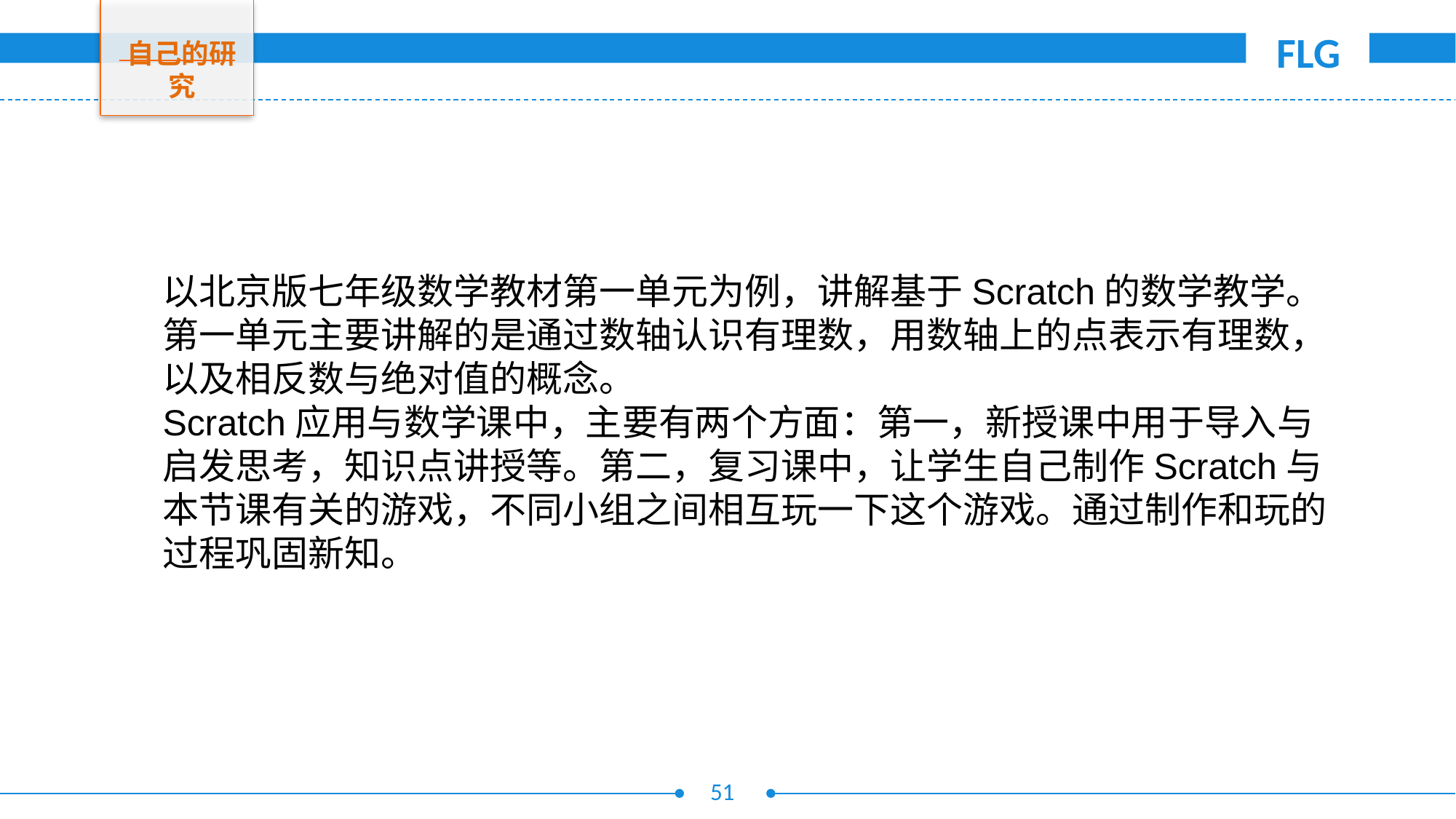

自己的研究
以北京版七年级数学教材第一单元为例，讲解基于Scratch的数学教学。
第一单元主要讲解的是通过数轴认识有理数，用数轴上的点表示有理数，
以及相反数与绝对值的概念。
Scratch应用与数学课中，主要有两个方面：第一，新授课中用于导入与启发思考，知识点讲授等。第二，复习课中，让学生自己制作Scratch与本节课有关的游戏，不同小组之间相互玩一下这个游戏。通过制作和玩的过程巩固新知。